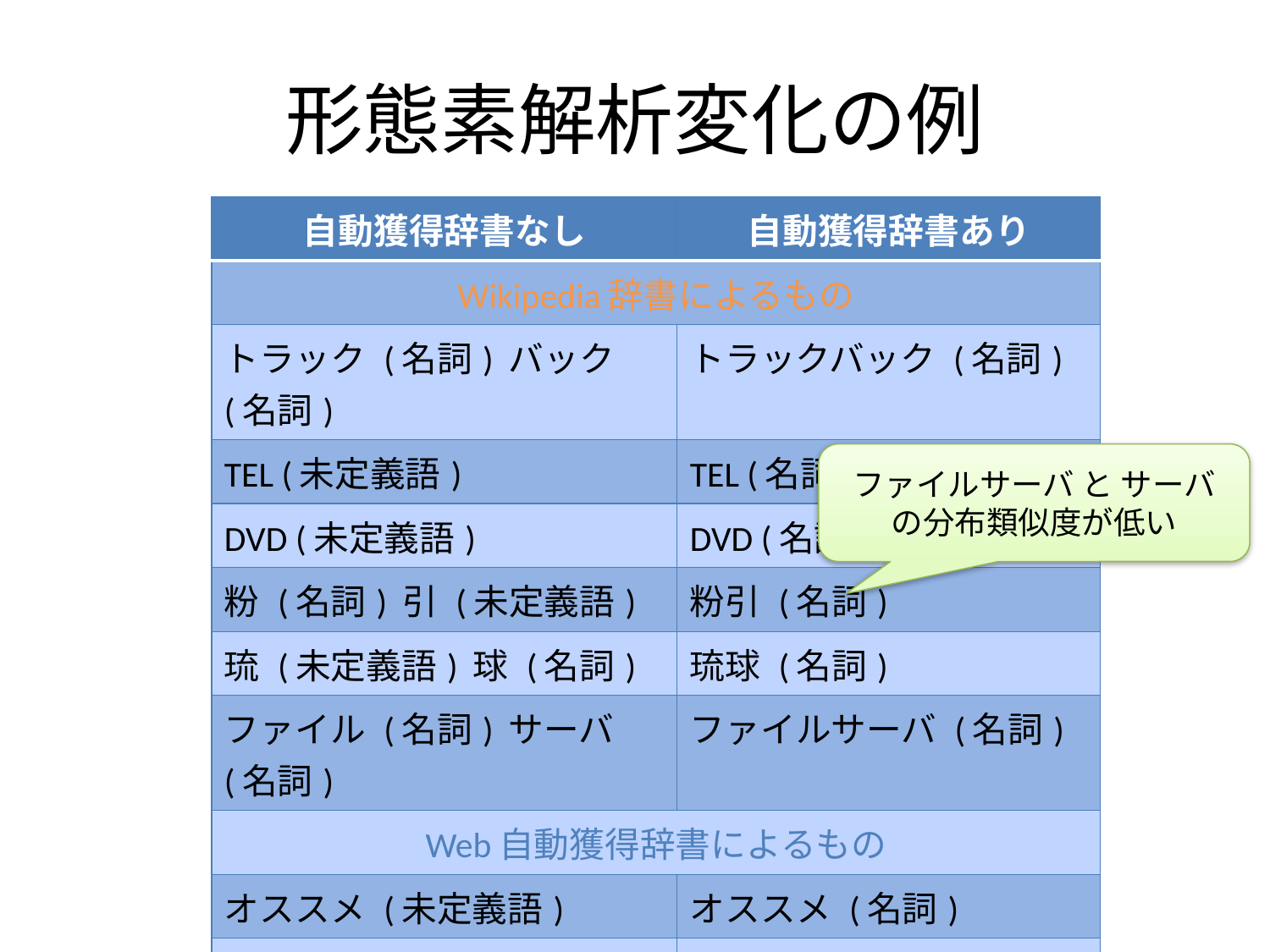

# 形態素解析変化の例
| 自動獲得辞書なし | 自動獲得辞書あり |
| --- | --- |
| Wikipedia辞書によるもの |  |
| トラック (名詞) バック (名詞) | トラックバック (名詞) |
| TEL (未定義語) | TEL (名詞) |
| DVD (未定義語) | DVD (名詞) |
| 粉 (名詞) 引 (未定義語) | 粉引 (名詞) |
| 琉 (未定義語) 球 (名詞) | 琉球 (名詞) |
| ファイル (名詞) サーバ (名詞) | ファイルサーバ (名詞) |
| Web自動獲得辞書によるもの |  |
| オススメ (未定義語) | オススメ (名詞) |
| 釣 (名詞) 果 (名詞) | 釣果 (名詞) |
| 魅 (未定義語) せる (動詞) | 魅せる (動詞) |
| ロハス (未定義語) な (判定詞) | ロハスな (形容詞) |
ファイルサーバ と サーバ の分布類似度が低い